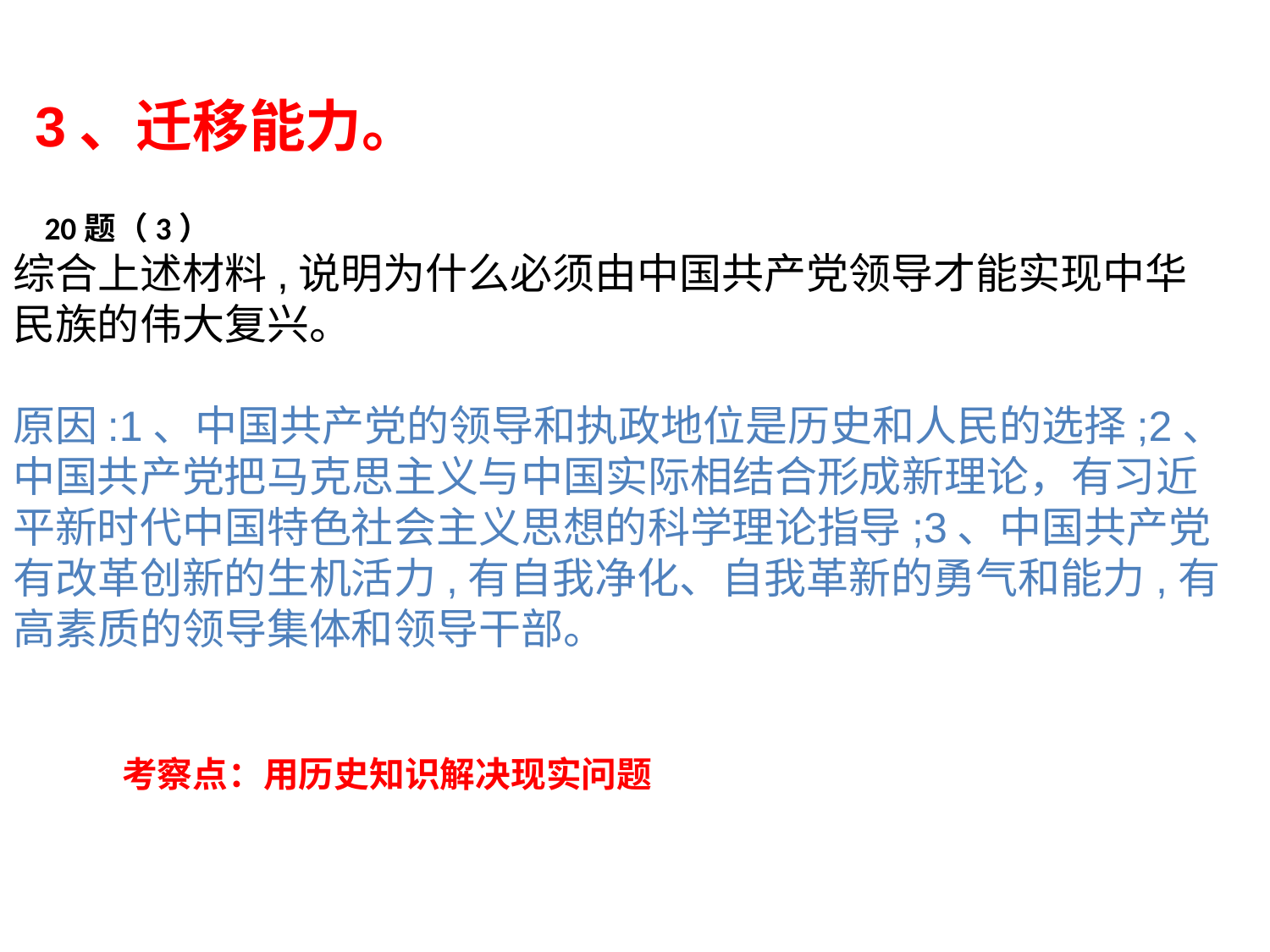

3、迁移能力。
20题（3）
综合上述材料,说明为什么必须由中国共产党领导才能实现中华民族的伟大复兴。

原因:1、中国共产党的领导和执政地位是历史和人民的选择;2、中国共产党把马克思主义与中国实际相结合形成新理论，有习近平新时代中国特色社会主义思想的科学理论指导;3、中国共产党有改革创新的生机活力,有自我净化、自我革新的勇气和能力,有高素质的领导集体和领导干部。
考察点：用历史知识解决现实问题